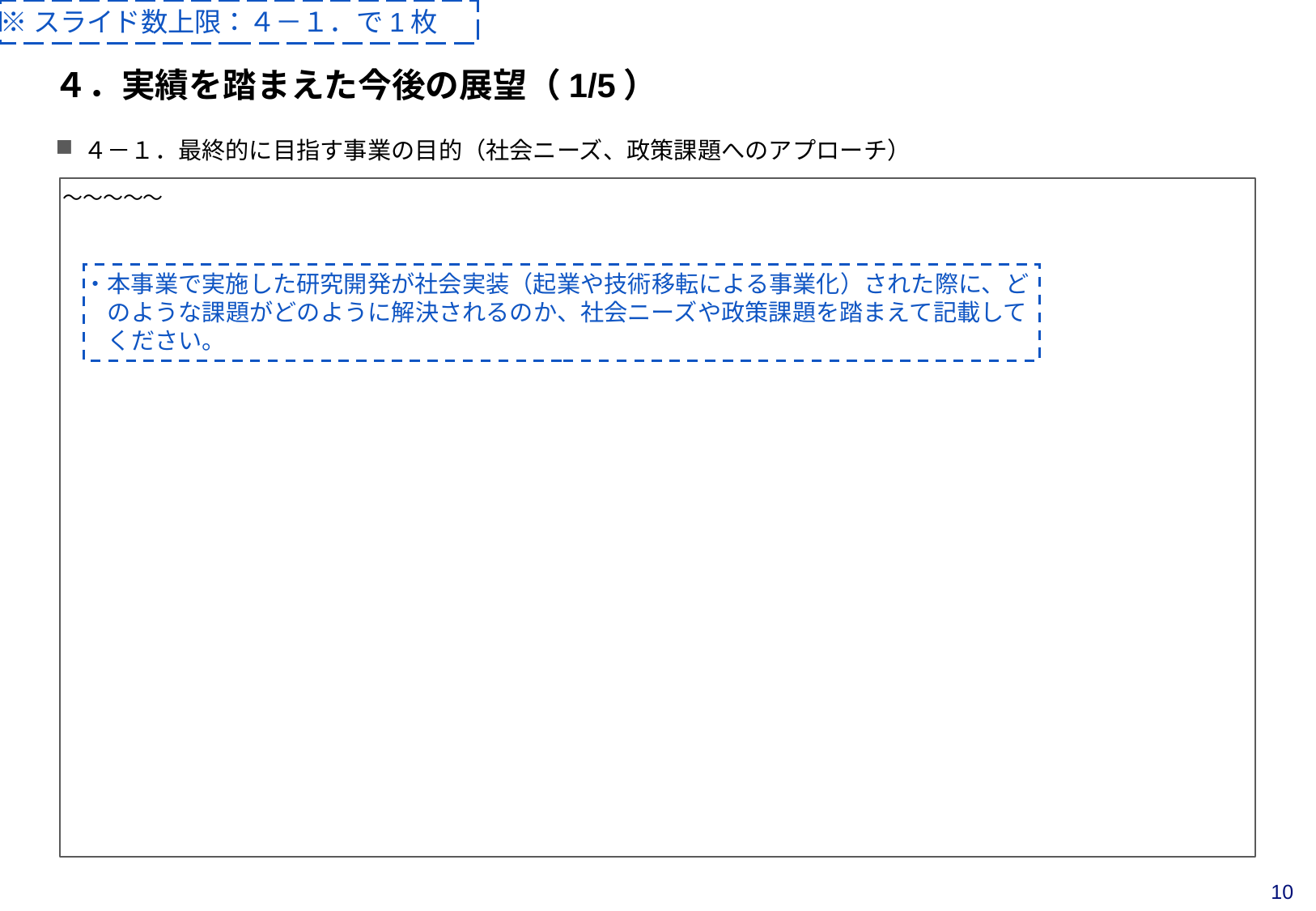

※スライド数上限：４－１．で1枚
# ４．実績を踏まえた今後の展望（1/5）
４－１．最終的に目指す事業の目的（社会ニーズ、政策課題へのアプローチ）
～～～～～
・本事業で実施した研究開発が社会実装（起業や技術移転による事業化）された際に、どのような課題がどのように解決されるのか、社会ニーズや政策課題を踏まえて記載してください。